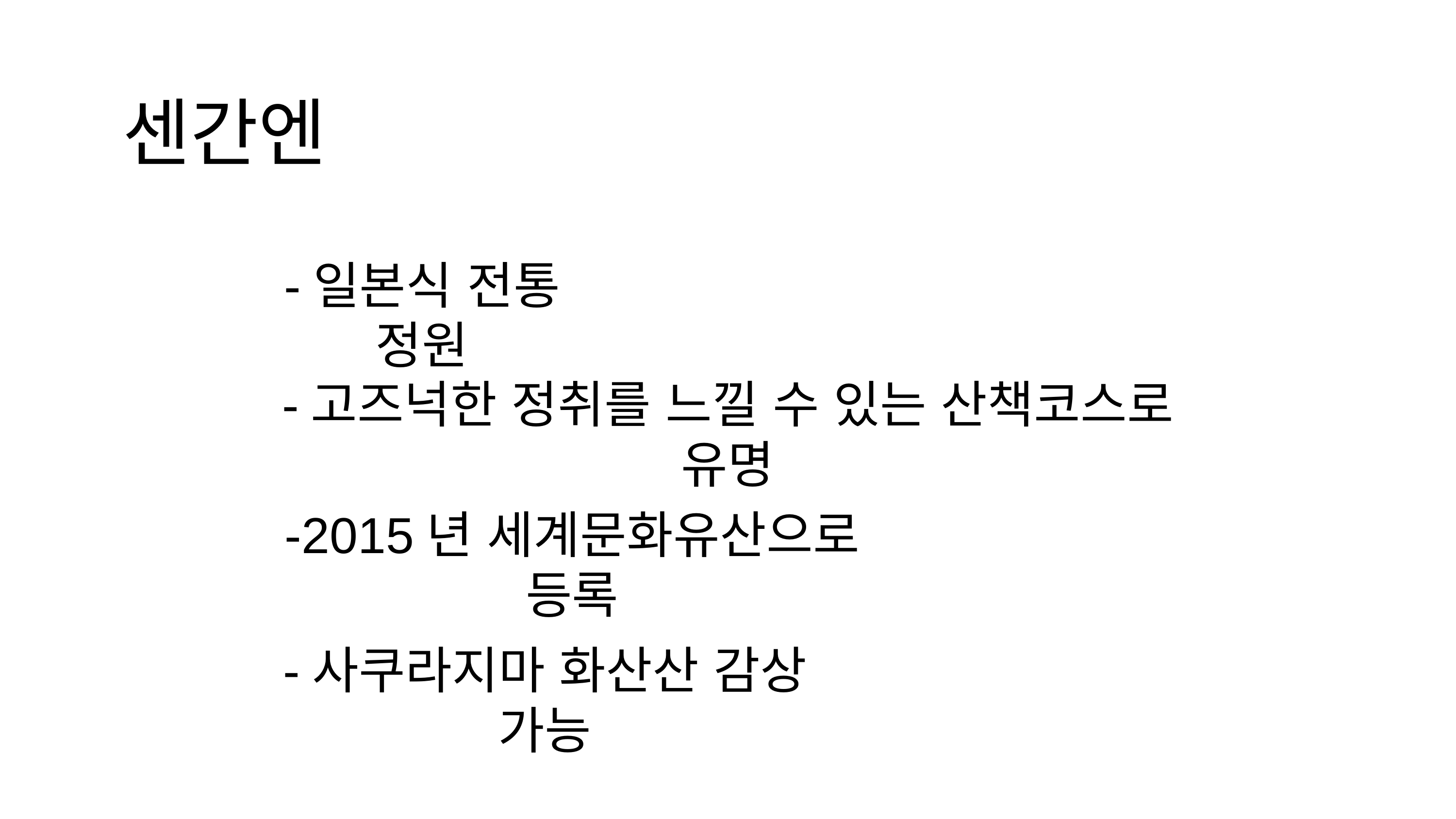

센간엔
-일본식 전통 정원
-고즈넉한 정취를 느낄 수 있는 산책코스로 유명
-2015년 세계문화유산으로 등록
-사쿠라지마 화산산 감상 가능